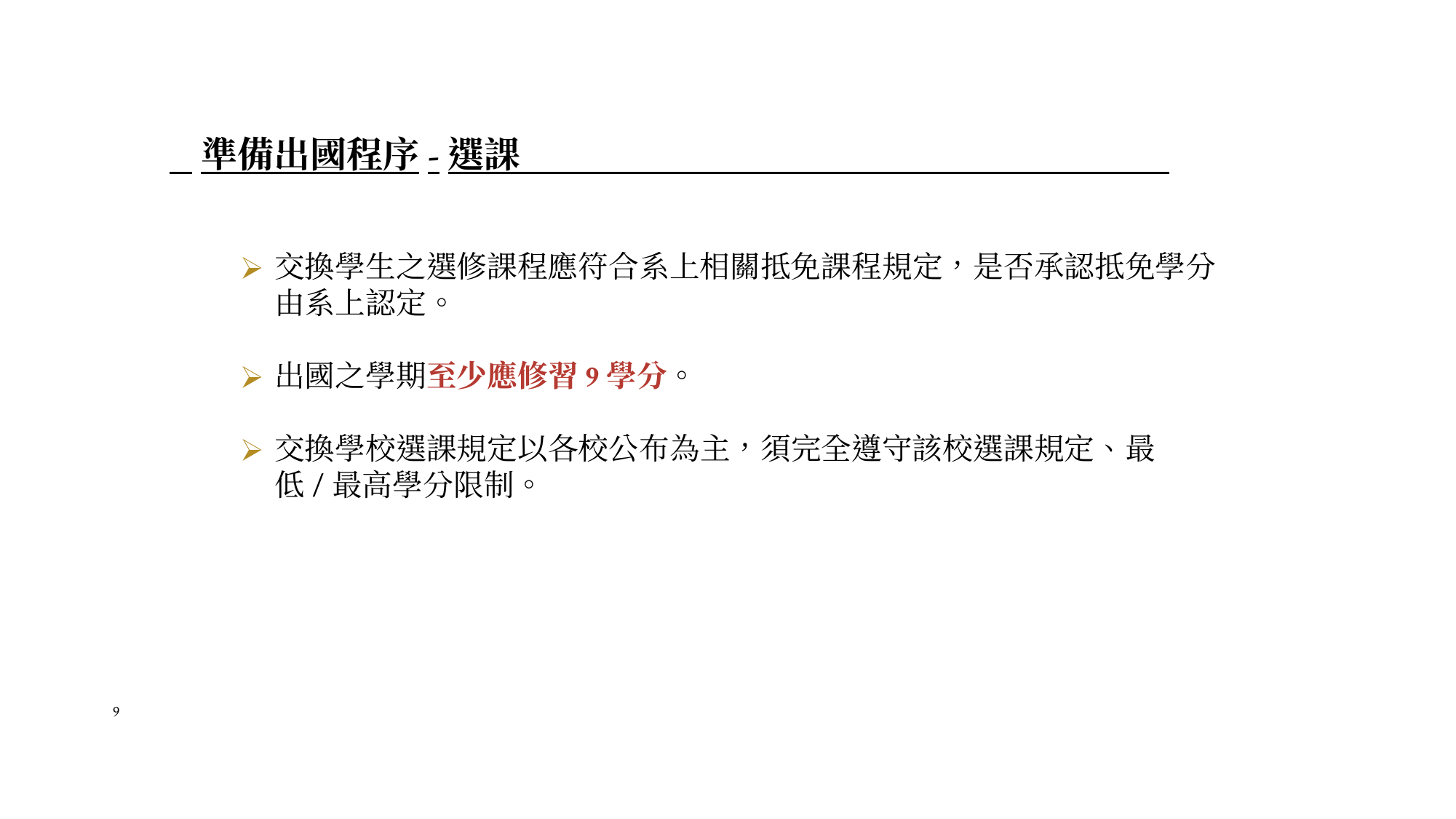

準備出國程序-選課
交換學生之選修課程應符合系上相關抵免課程規定，是否承認抵免學分由系上認定。

出國之學期至少應修習9學分。

交換學校選課規定以各校公布為主，須完全遵守該校選課規定、最低/最高學分限制。
9